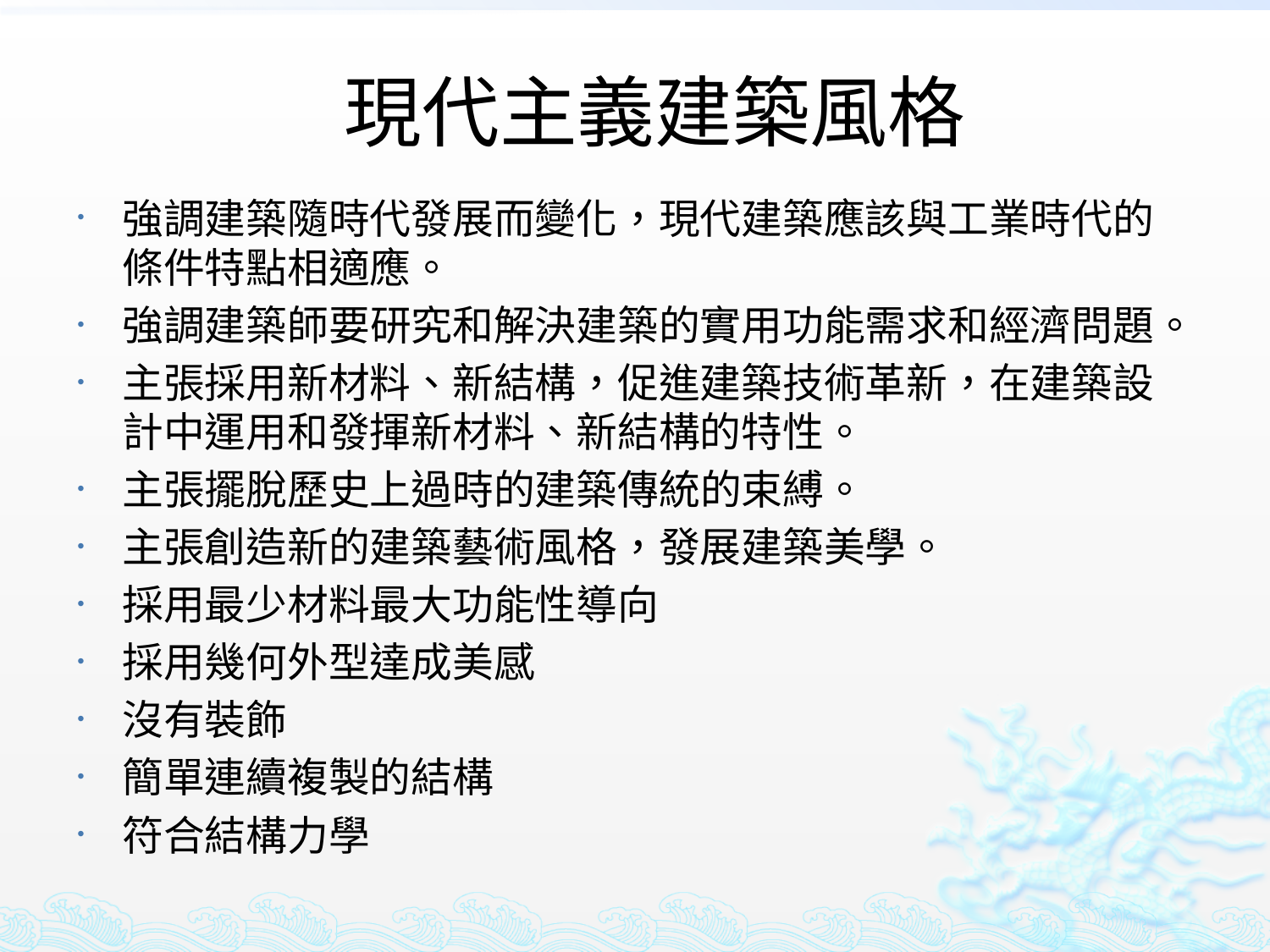

# 現代主義建築風格
強調建築隨時代發展而變化，現代建築應該與工業時代的條件特點相適應。
強調建築師要研究和解決建築的實用功能需求和經濟問題。
主張採用新材料、新結構，促進建築技術革新，在建築設計中運用和發揮新材料、新結構的特性。
主張擺脫歷史上過時的建築傳統的束縛。
主張創造新的建築藝術風格，發展建築美學。
採用最少材料最大功能性導向
採用幾何外型達成美感
沒有裝飾
簡單連續複製的結構
符合結構力學